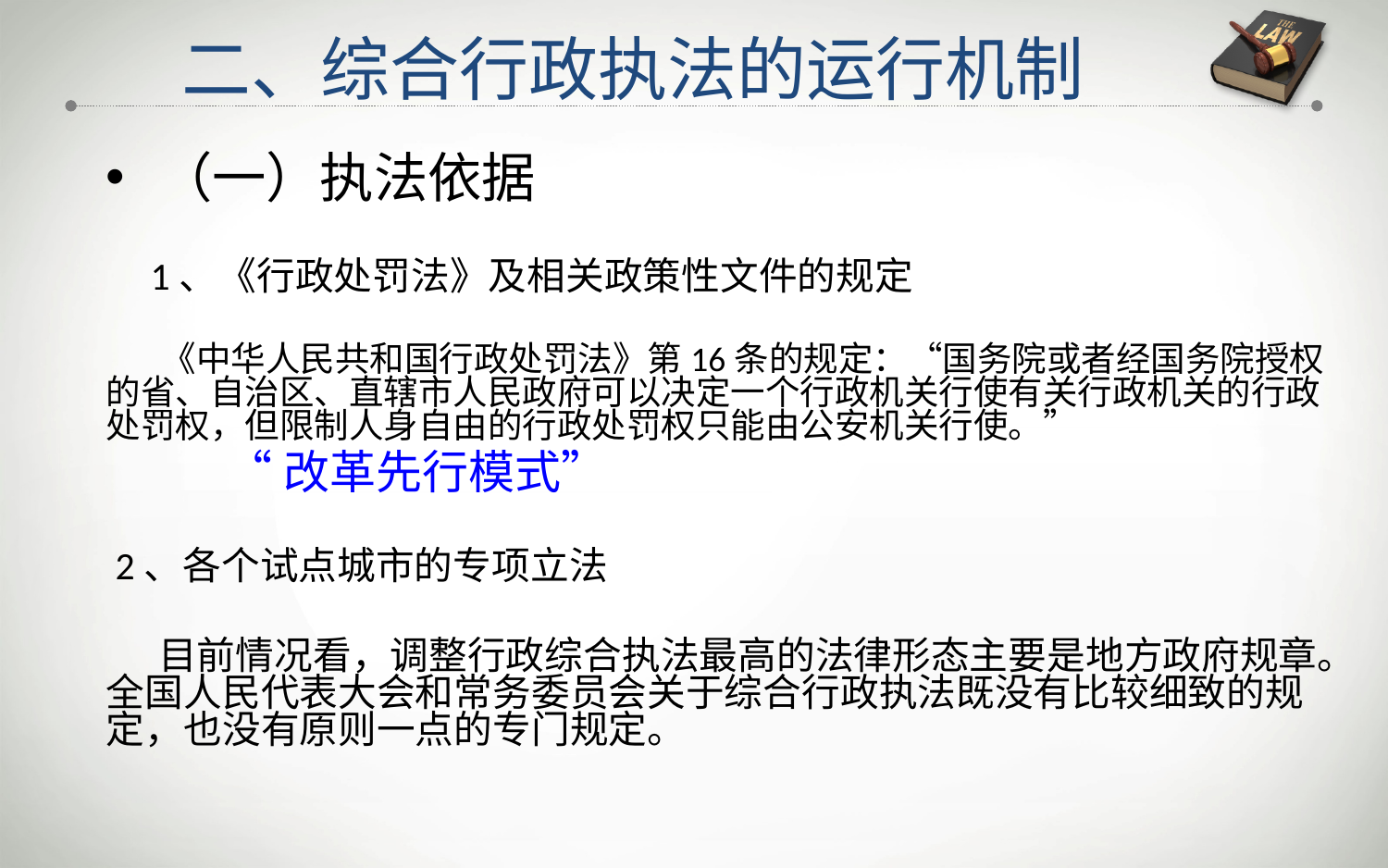

二、综合行政执法的运行机制
（一）执法依据

     1、《行政处罚法》及相关政策性文件的规定

      《中华人民共和国行政处罚法》第16条的规定：“国务院或者经国务院授权的省、自治区、直辖市人民政府可以决定一个行政机关行使有关行政机关的行政处罚权，但限制人身自由的行政处罚权只能由公安机关行使。”
              “改革先行模式”

 2、各个试点城市的专项立法

     目前情况看，调整行政综合执法最高的法律形态主要是地方政府规章。全国人民代表大会和常务委员会关于综合行政执法既没有比较细致的规定，也没有原则一点的专门规定。